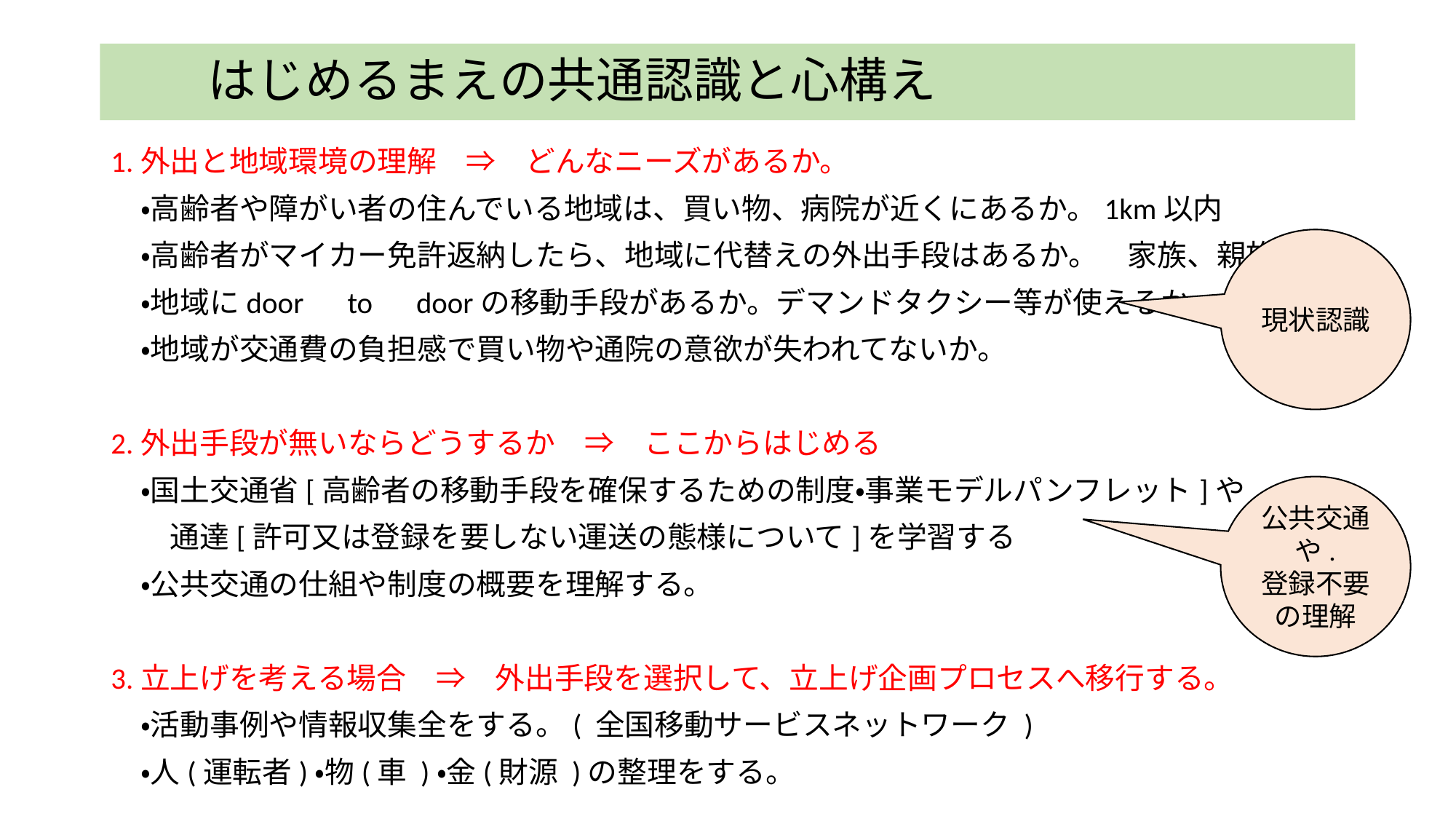

# はじめるまえの共通認識と心構え
1.外出と地域環境の理解　⇒　どんなニーズがあるか。
　・高齢者や障がい者の住んでいる地域は、買い物、病院が近くにあるか。1km以内
　・高齢者がマイカー免許返納したら、地域に代替えの外出手段はあるか。　家族、親族、
　・地域にdoor　to　doorの移動手段があるか。デマンドタクシー等が使えるか
　・地域が交通費の負担感で買い物や通院の意欲が失われてないか。

2.外出手段が無いならどうするか　⇒　ここからはじめる
　・国土交通省[高齢者の移動手段を確保するための制度・事業モデルパンフレット]や
　　通達[許可又は登録を要しない運送の態様について]を学習する
　・公共交通の仕組や制度の概要を理解する。

3.立上げを考える場合　⇒　外出手段を選択して、立上げ企画プロセスへ移行する。
　・活動事例や情報収集全をする。( 全国移動サービスネットワーク )
　・人(運転者)・物(車 )・金(財源 )の整理をする。

現状認識
公共交通や.
登録不要
の理解